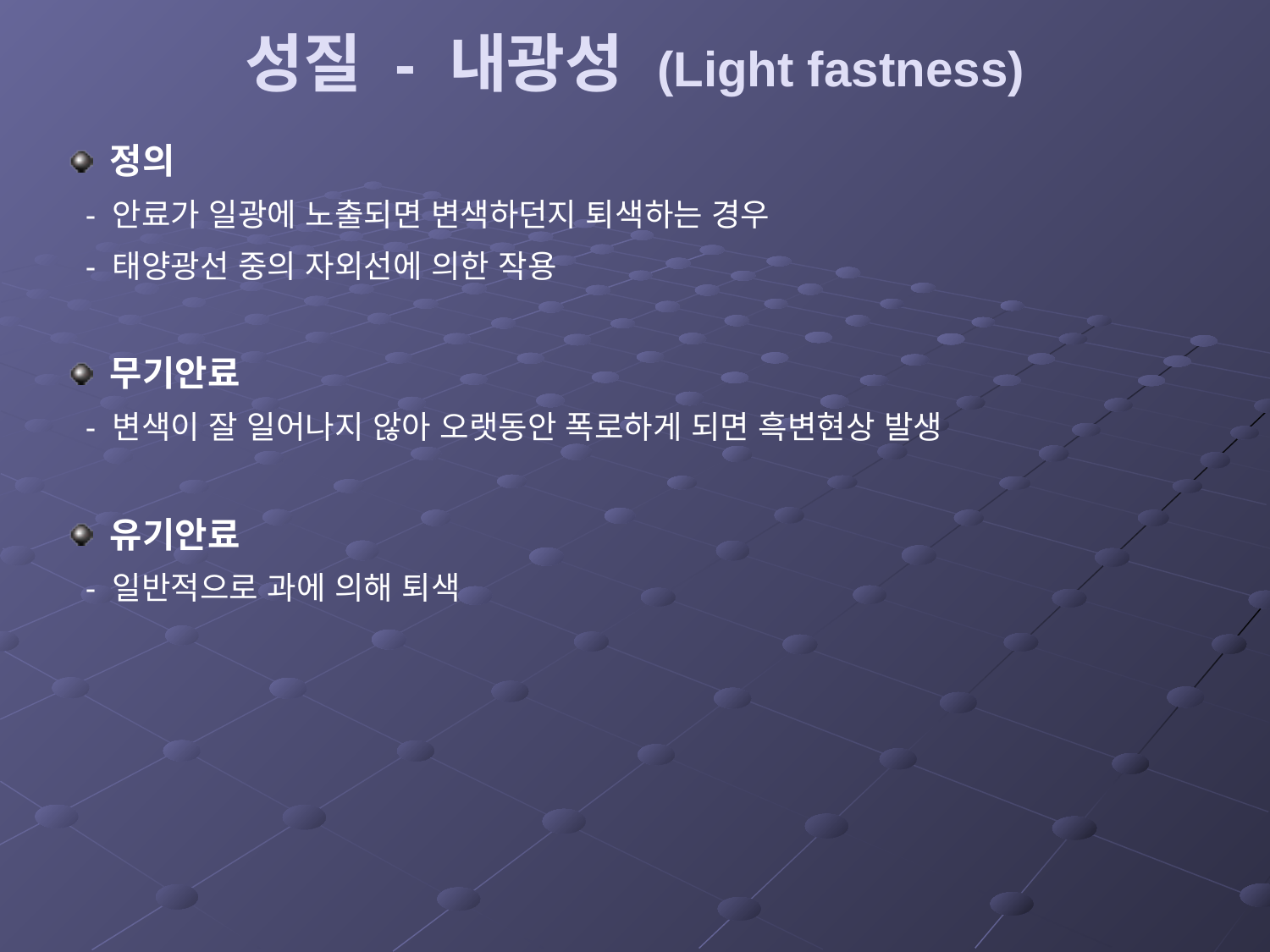

# 성질 - 내광성 (Light fastness)
정의
  - 안료가 일광에 노출되면 변색하던지 퇴색하는 경우
  - 태양광선 중의 자외선에 의한 작용

무기안료
  - 변색이 잘 일어나지 않아 오랫동안 폭로하게 되면 흑변현상 발생

유기안료
  - 일반적으로 과에 의해 퇴색